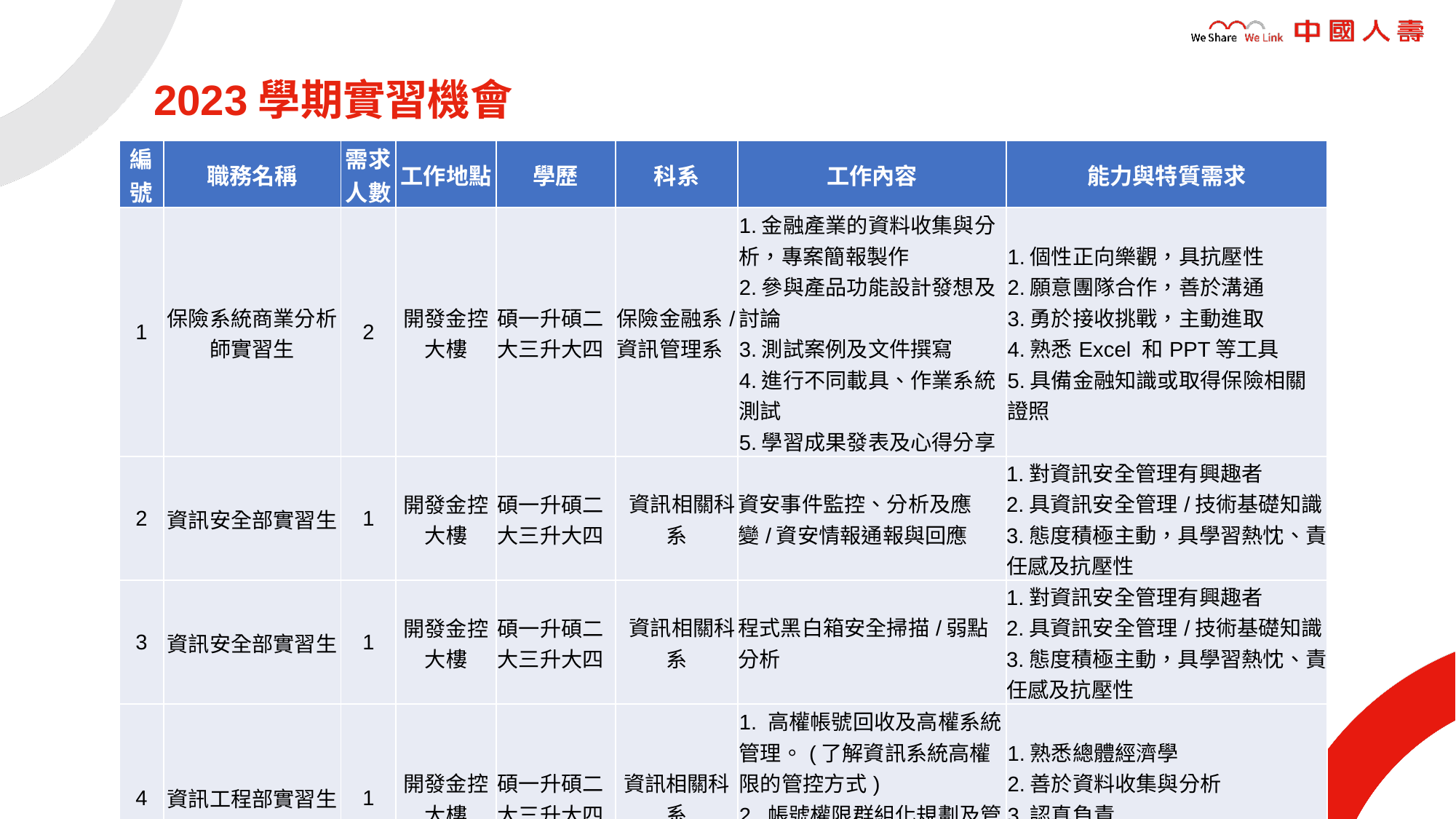

2023學期實習機會
| 編號 | 職務名稱 | 需求人數 | 工作地點 | 學歷 | 科系 | 工作內容 | 能力與特質需求 |
| --- | --- | --- | --- | --- | --- | --- | --- |
| 1 | 保險系統商業分析師實習生 | 2 | 開發金控大樓 | 碩一升碩二 大三升大四 | 保險金融系/ 資訊管理系 | 1.金融產業的資料收集與分析，專案簡報製作 2.參與產品功能設計發想及討論 3.測試案例及文件撰寫 4.進行不同載具、作業系統測試 5.學習成果發表及心得分享 | 1.個性正向樂觀，具抗壓性 2.願意團隊合作，善於溝通 3.勇於接收挑戰，主動進取 4.熟悉Excel 和PPT等工具 5.具備金融知識或取得保險相關證照 |
| 2 | 資訊安全部實習生 | 1 | 開發金控大樓 | 碩一升碩二 大三升大四 | 資訊相關科系 | 資安事件監控、分析及應變/資安情報通報與回應 | 1.對資訊安全管理有興趣者 2.具資訊安全管理/技術基礎知識 3.態度積極主動，具學習熱忱、責任感及抗壓性 |
| 3 | 資訊安全部實習生 | 1 | 開發金控大樓 | 碩一升碩二 大三升大四 | 資訊相關科系 | 程式黑白箱安全掃描/弱點分析 | 1.對資訊安全管理有興趣者 2.具資訊安全管理/技術基礎知識 3.態度積極主動，具學習熱忱、責任感及抗壓性 |
| 4 | 資訊工程部實習生 | 1 | 開發金控大樓 | 碩一升碩二 大三升大四 | 資訊相關科系 | 1. 高權帳號回收及高權系統管理。(了解資訊系統高權限的管控方式) 2. 帳號權限群組化規劃及管理。(了解公司各系統帳號權限關聯性) | 1.熟悉總體經濟學 2.善於資料收集與分析 3.認真負責 4.抗壓性強 |